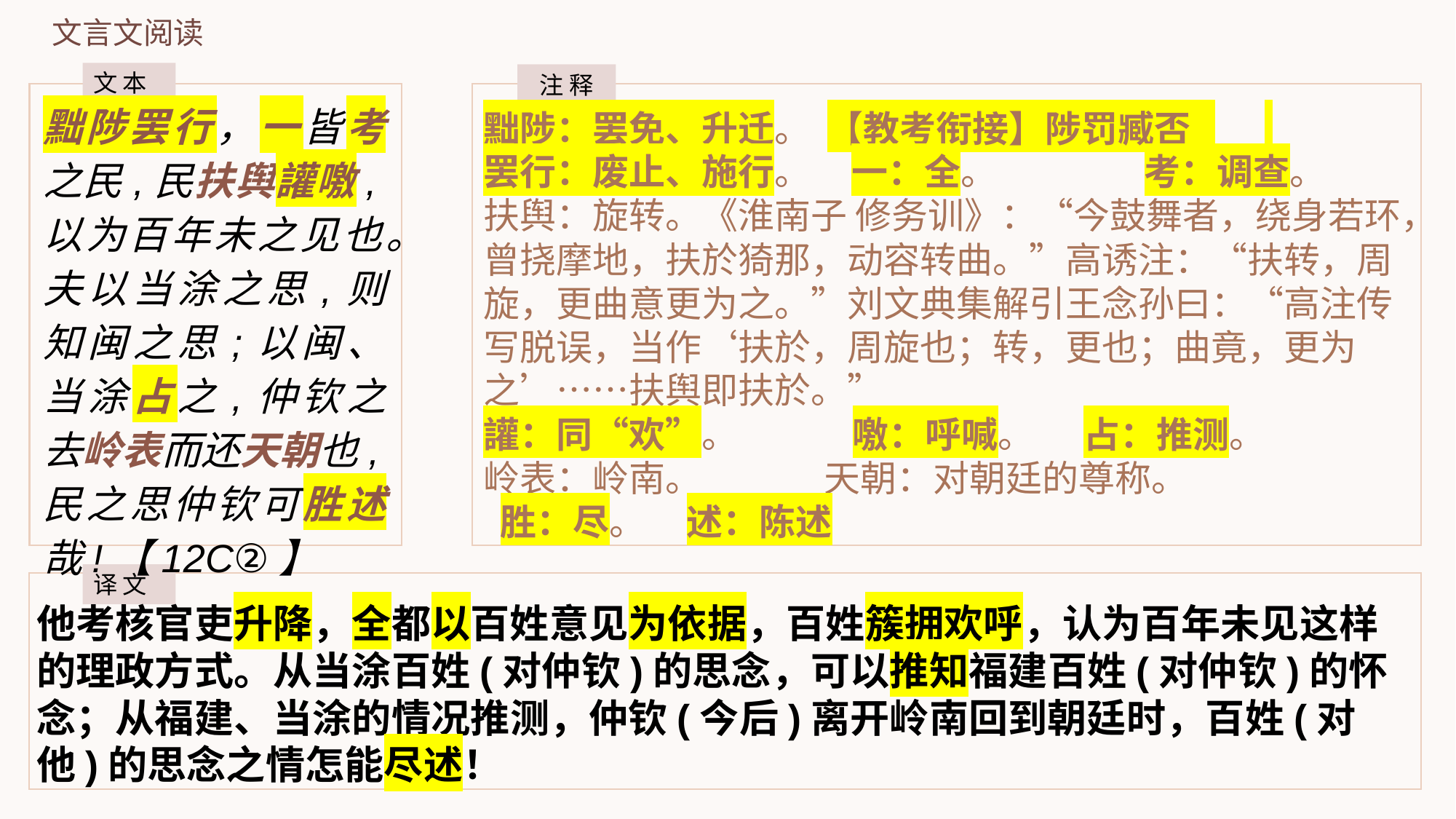

文言文阅读
文 本
注 释

黜陟罢行，一皆考之民,民扶舆讙噭,以为百年未之见也。夫以当涂之思,则知闽之思;以闽、当涂占之,仲钦之去岭表而还天朝也,民之思仲钦可胜述哉!【12C②】
黜陟：罢免、升迁。  【教考衔接】陟罚臧否
罢行：废止、施行。     一：全。                  考：调查。
扶舆：旋转。《淮南子 修务训》：“今鼓舞者，绕身若环，曾挠摩地，扶於猗那，动容转曲。”高诱注：“扶转，周旋，更曲意更为之。”刘文典集解引王念孙曰：“高注传写脱误，当作‘扶於，周旋也；转，更也；曲竟，更为之’……扶舆即扶於。”
讙：同“欢”。              噭：呼喊。      占：推测。
岭表：岭南。               天朝：对朝廷的尊称。
 胜：尽。     述：陈述
译 文

他考核官吏升降，全都以百姓意见为依据，百姓簇拥欢呼，认为百年未见这样的理政方式。从当涂百姓(对仲钦)的思念，可以推知福建百姓(对仲钦)的怀念；从福建、当涂的情况推测，仲钦(今后)离开岭南回到朝廷时，百姓(对他)的思念之情怎能尽述！